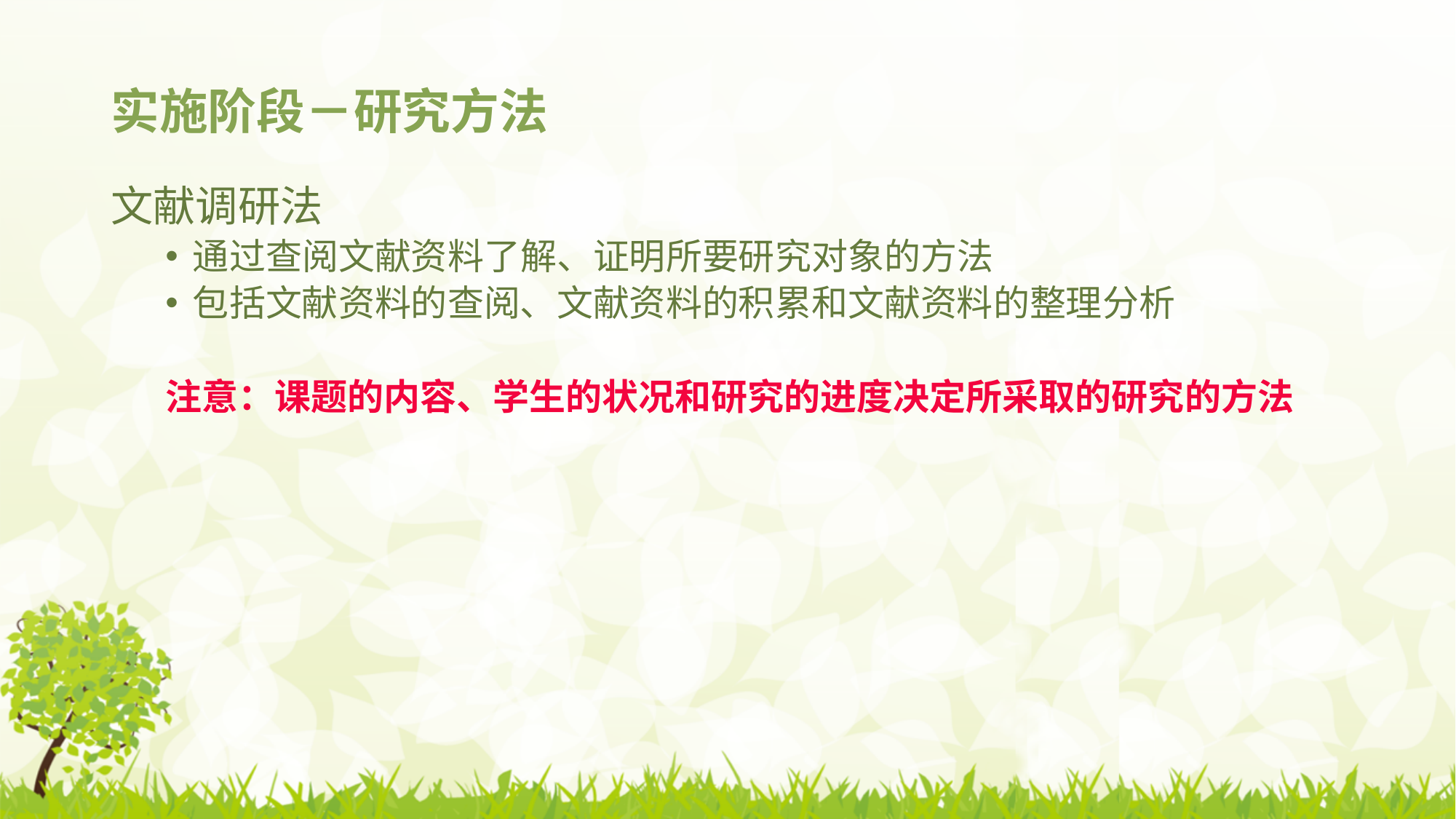

# 实施阶段－研究方法
文献调研法
通过查阅文献资料了解、证明所要研究对象的方法
包括文献资料的查阅、文献资料的积累和文献资料的整理分析

注意：课题的内容、学生的状况和研究的进度决定所采取的研究的方法